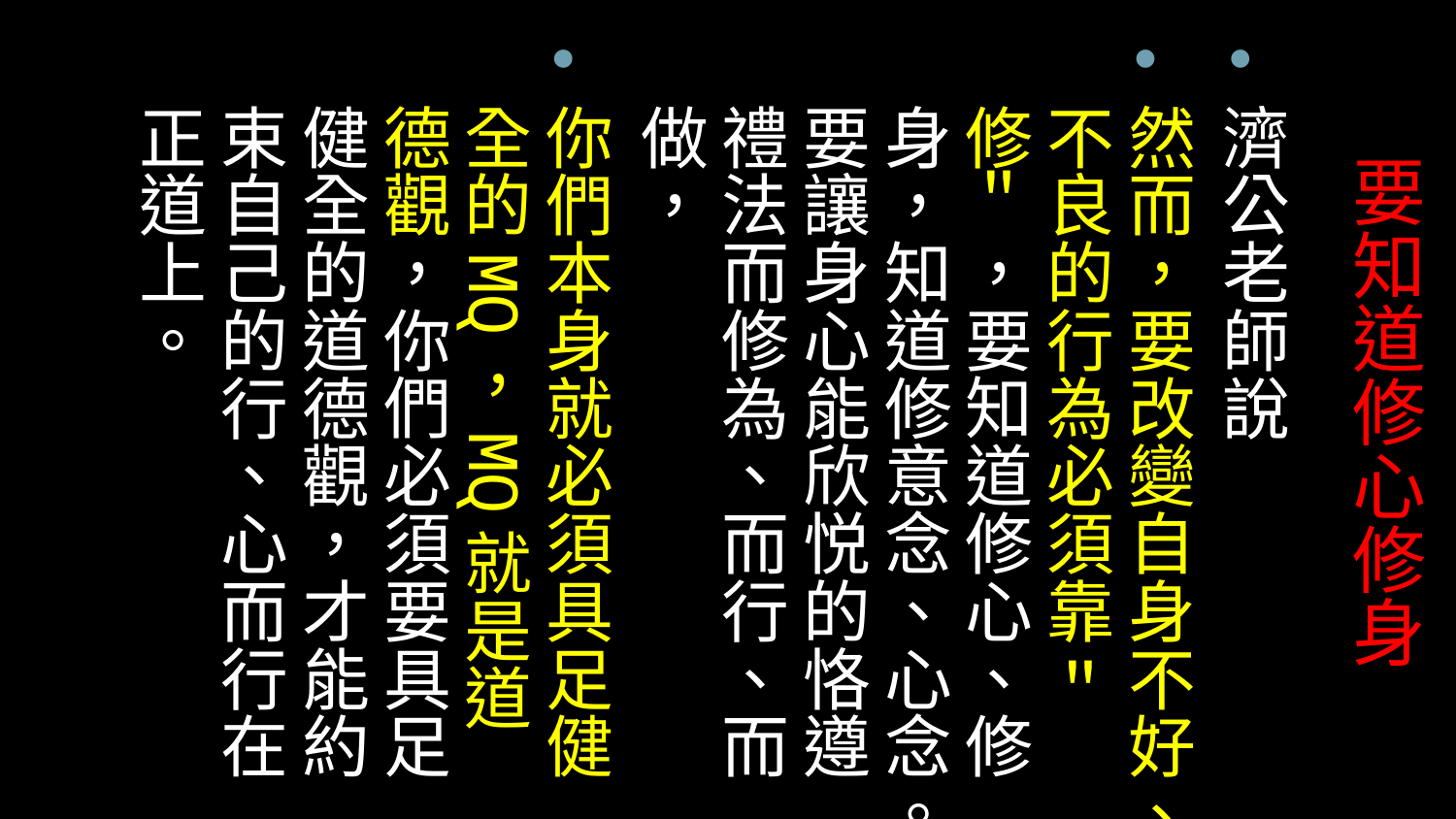

# 要知道修心修身
濟公老師說
然而，要改變自身不好、不良的行為必須靠 ＂修＂，要知道修心、修身，知道修意念、心念。要讓身心能欣悦的恪遵禮法而修為、而行、而做，
你們本身就必須具足健全的MQ，MQ就是道德觀，你們必須要具足健全的道德觀，才能約束自己的行、心而行在正道上。